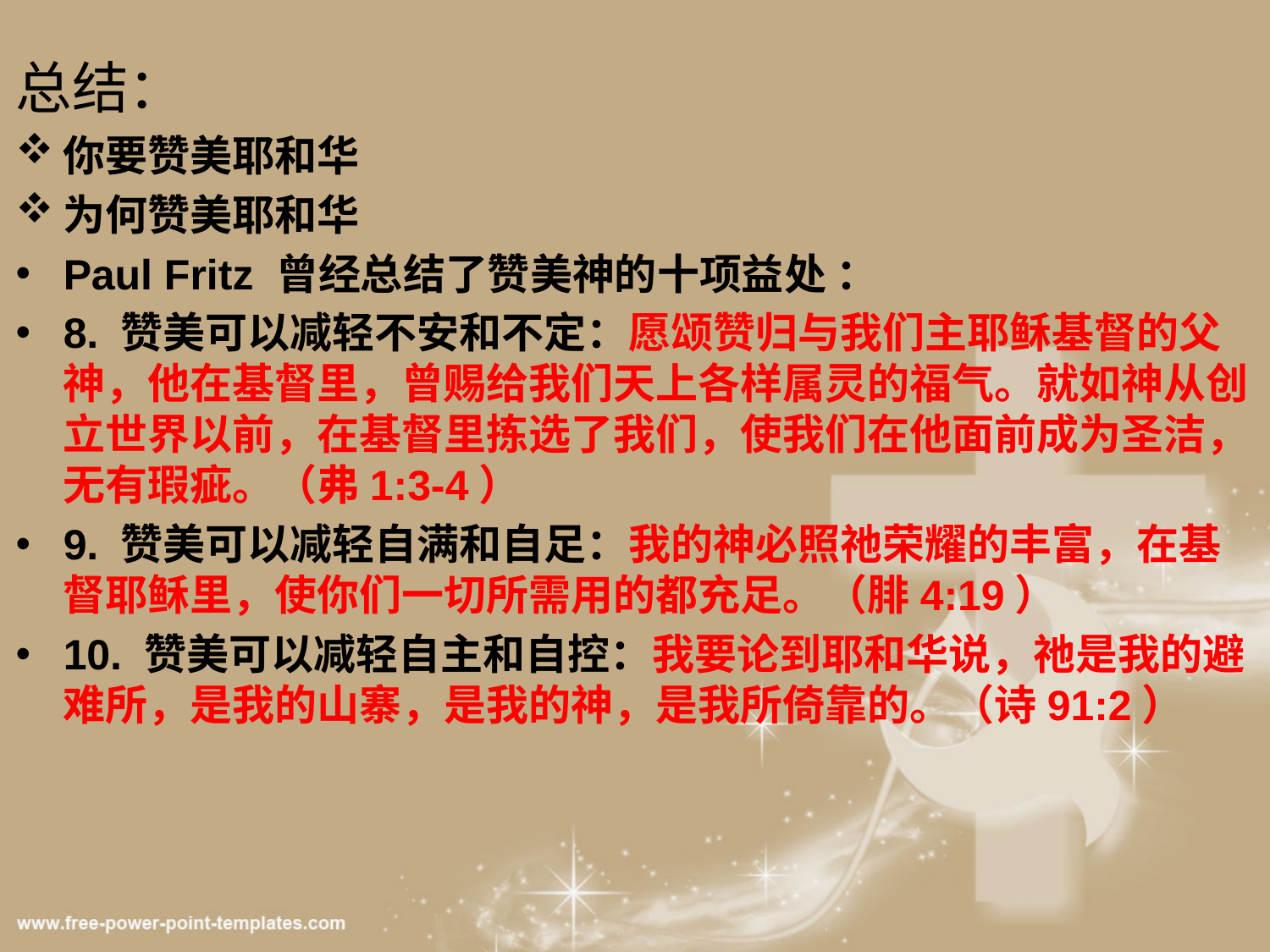

总结：
你要赞美耶和华
为何赞美耶和华
Paul Fritz 曾经总结了赞美神的十项益处 ：
8. 赞美可以减轻不安和不定：愿颂赞归与我们主耶稣基督的父神，他在基督里，曾赐给我们天上各样属灵的福气。就如神从创立世界以前，在基督里拣选了我们，使我们在他面前成为圣洁，无有瑕疵。（弗1:3-4）
9. 赞美可以减轻自满和自足：我的神必照祂荣耀的丰富，在基督耶稣里，使你们一切所需用的都充足。（腓4:19）
10. 赞美可以减轻自主和自控：我要论到耶和华说，祂是我的避难所，是我的山寨，是我的神，是我所倚靠的。（诗91:2）